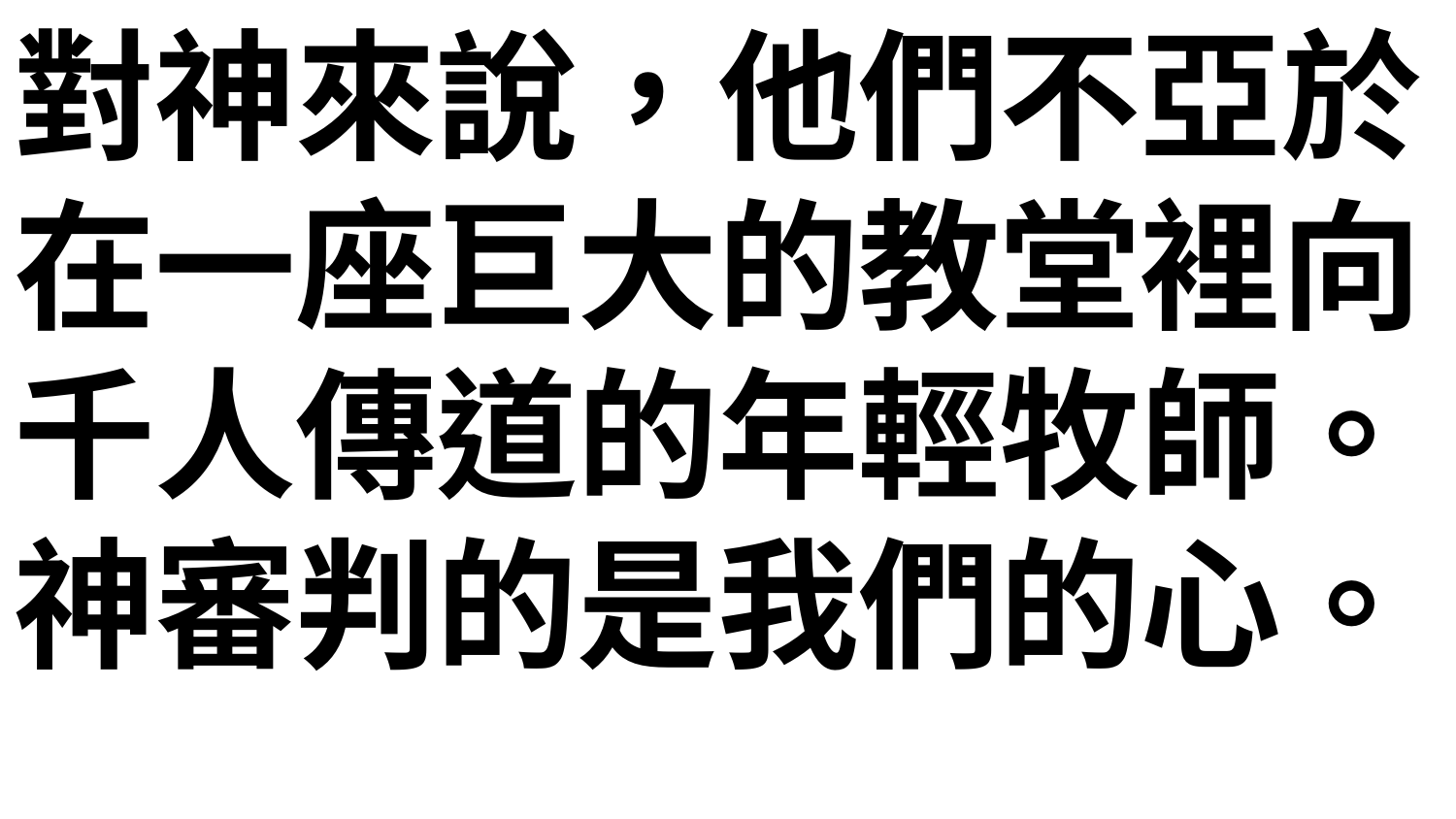

對神來說，他們不亞於在一座巨大的教堂裡向千人傳道的年輕牧師。神審判的是我們的心。